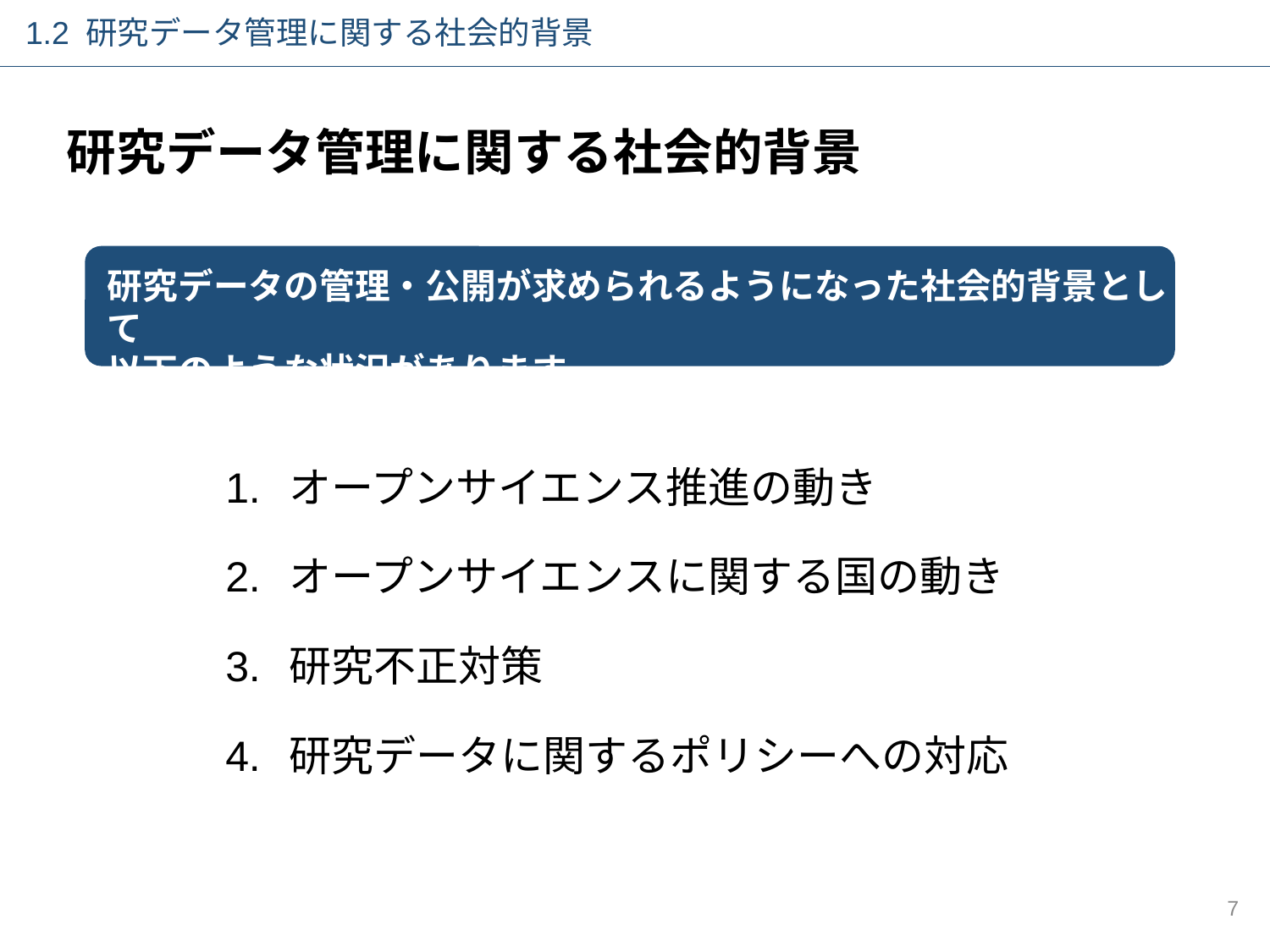

1.2 研究データ管理に関する社会的背景
# 研究データ管理に関する社会的背景

研究データの管理・公開が求められるようになった社会的背景として
以下のような状況があります。
オープンサイエンス推進の動き
オープンサイエンスに関する国の動き
研究不正対策
研究データに関するポリシーへの対応